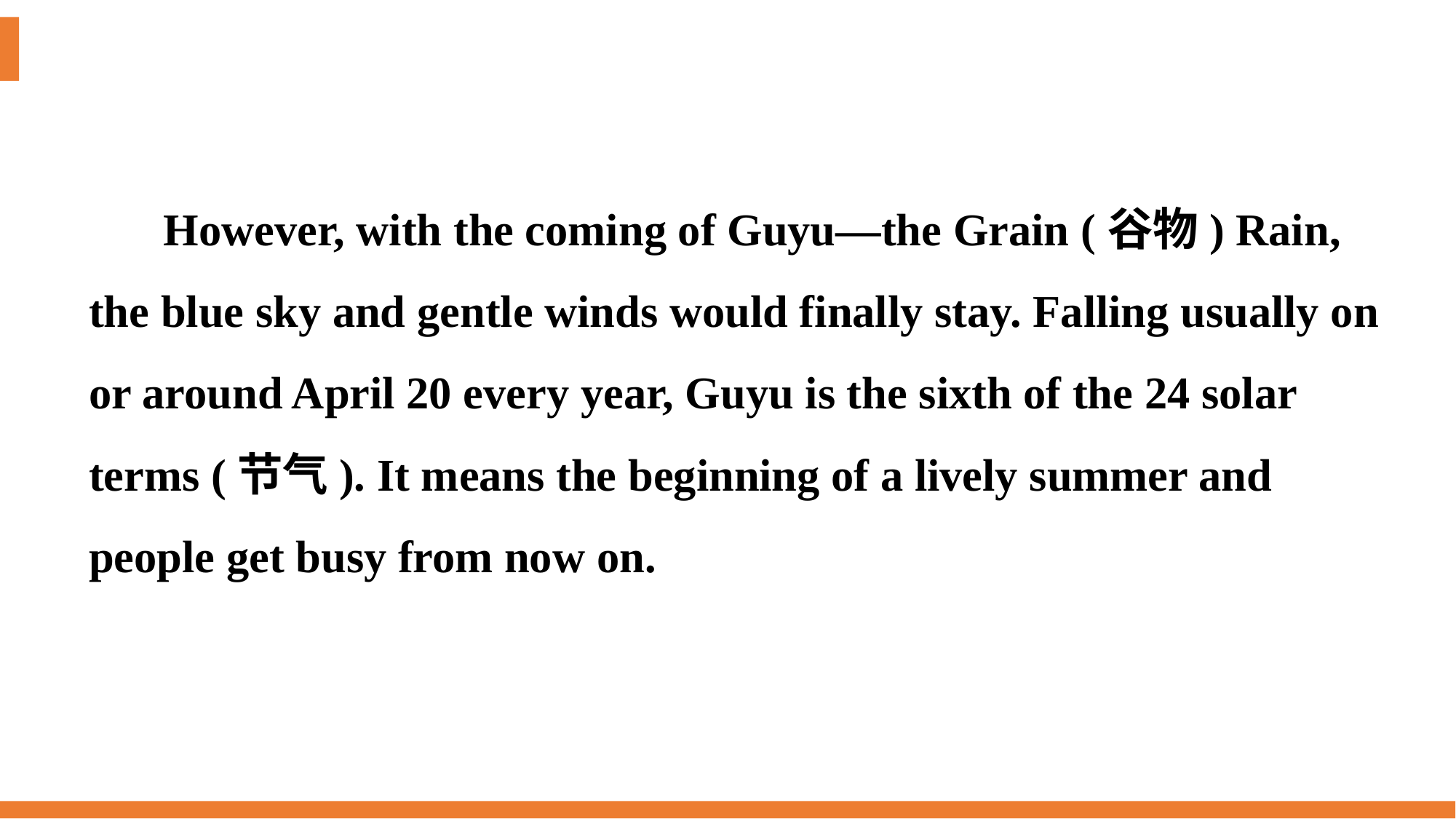

However, with the coming of Guyu—the Grain (谷物) Rain, the blue sky and gentle winds would finally stay. Falling usually on or around April 20 every year, Guyu is the sixth of the 24 solar terms (节气). It means the beginning of a lively summer and people get busy from now on.